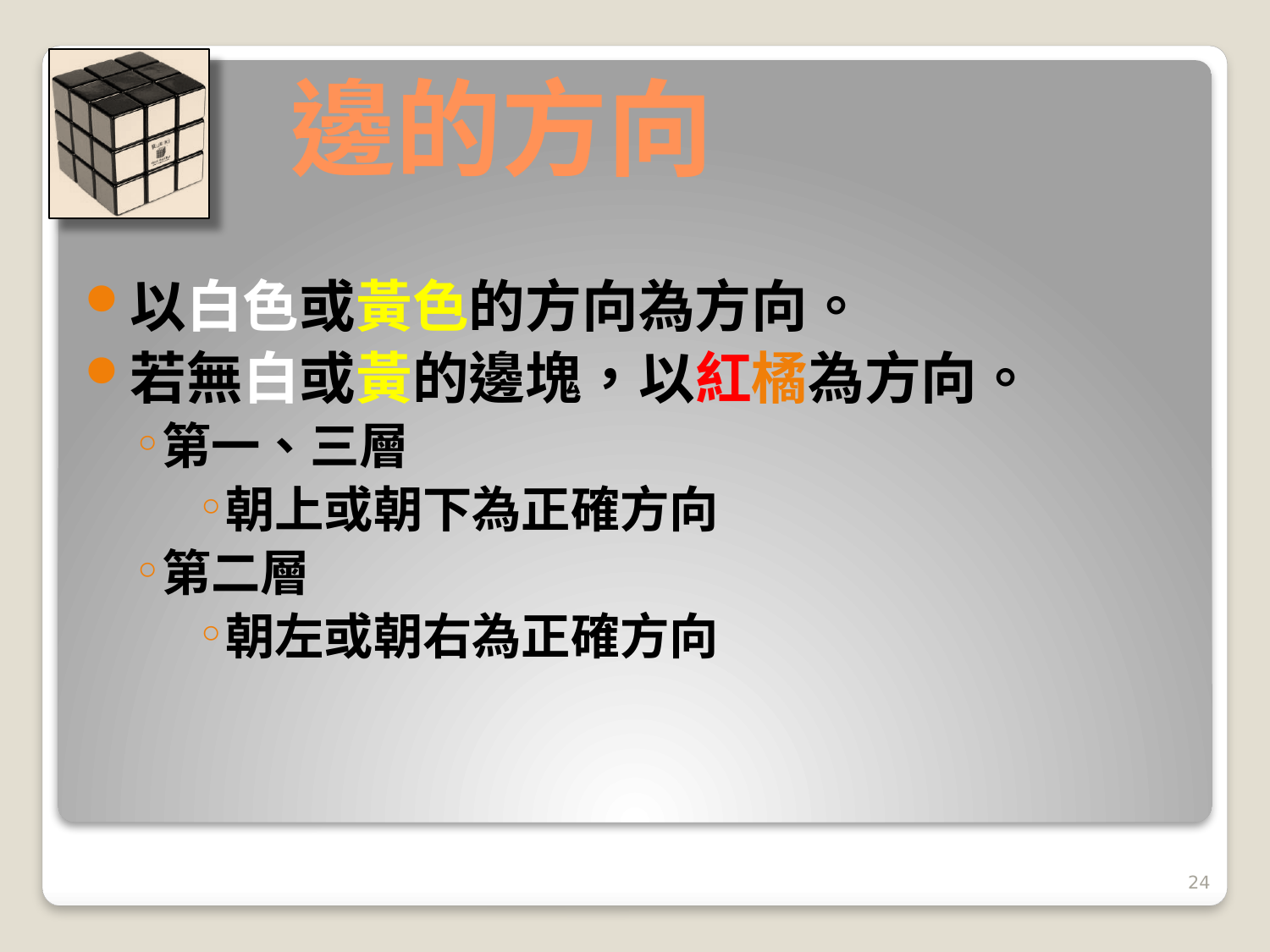

# 邊的方向
以白色或黃色的方向為方向。
若無白或黃的邊塊，以紅橘為方向。
第一、三層
朝上或朝下為正確方向
第二層
朝左或朝右為正確方向
24